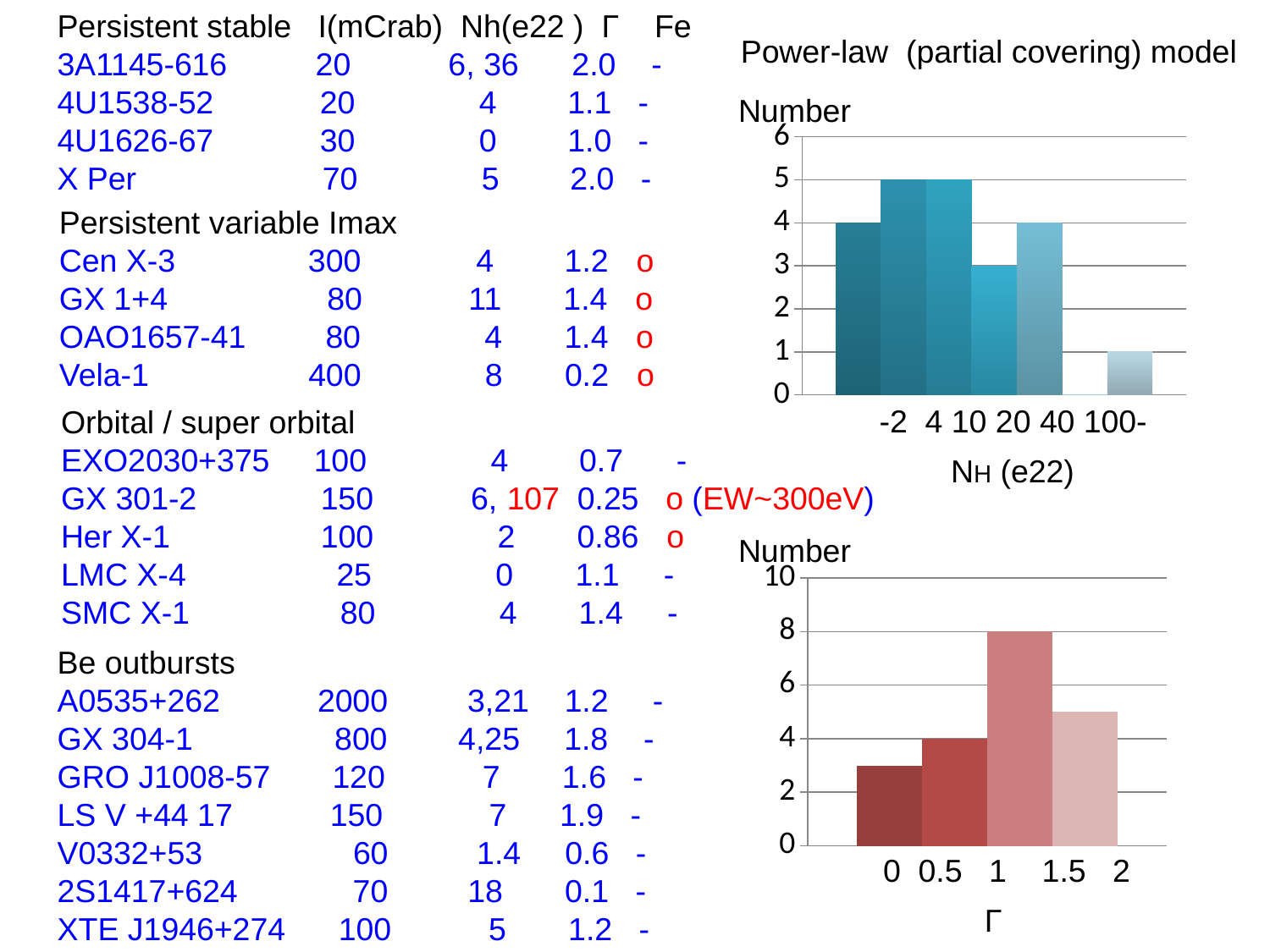

Persistent stable   I(mCrab)  Nh(e22 )  Γ    Fe
3A1145-616          20           6, 36      2.0    -
4U1538-52            20              4        1.1   -
4U1626-67            30              0        1.0   -
X Per                     70              5        2.0   -

Power-law  (partial covering) model
Number

### Chart

| Category | 系列 1 | 系列 2 | 系列 3 | 系列 4 | 系列 5 | 系列 6 | 系列 7 |
|---|---|---|---|---|---|---|---|
| 分類 1 | 4.0 | 5.0 | 5.0 | 3.0 | 4.0 | 0.0 | 1.0 |
Persistent variable Imax
Cen X-3               300             4        1.2   o
GX 1+4                  80            11       1.4   o
OAO1657-41         80              4       1.4   o
Vela-1                  400              8       0.2   o

-2  4 10 20 40 100-
Orbital / super orbital
EXO2030+375     100              4        0.7      -
GX 301-2              150           6, 107  0.25   o (EW~300eV)
Her X-1                 100              2       0.86   o
LMC X-4                 25              0       1.1     -
SMC X-1                 80              4       1.4     -

NH (e22)
Number

### Chart

| Category | 系列 1 | 系列 2 | 系列 3 | 系列 4 |
|---|---|---|---|---|
| 分類 1 | 3.0 | 4.0 | 8.0 | 5.0 |
Be outbursts
A0535+262           2000         3,21    1.2     -
GX 304-1                800        4,25     1.8    -
GRO J1008-57       120           7       1.6   -
LS V +44 17           150            7      1.9   -
V0332+53                 60          1.4     0.6   -
2S1417+624             70         18       0.1   -
XTE J1946+274      100           5       1.2   -

0  0.5   1    1.5   2
Γ